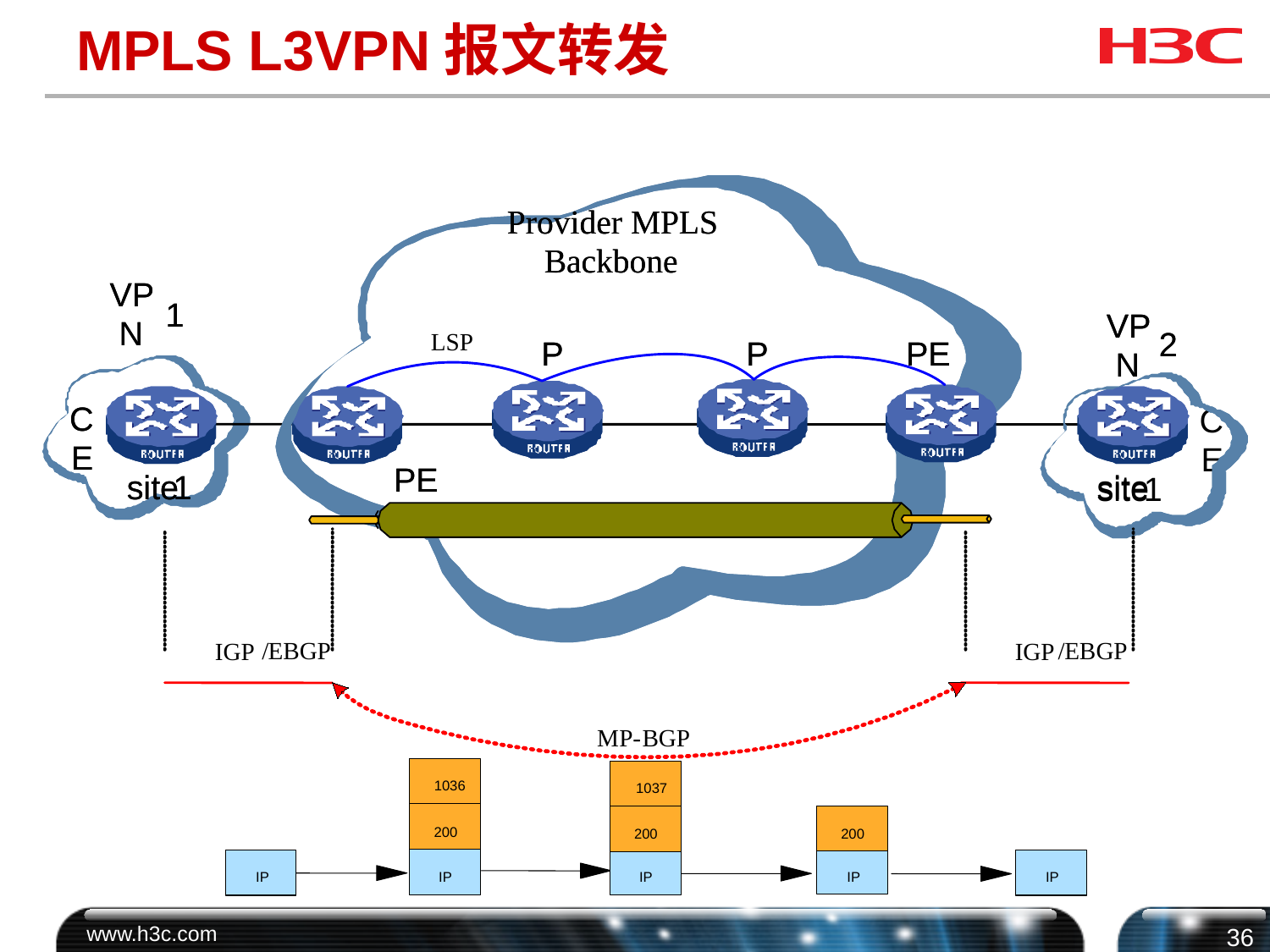

# MPLS L3VPN报文转发

Provider MPLS
Provider MPLS
Backbone
Backbone
VP
VP
1
1
VP
VP
N
N
2
2
P
P
P
P
PE
PE
N
N

C
C
C

E
E
E

PE
PE
site
site
1
LSP

site
site
1
1

/
EBGP
/
EBGP
IGP
IGP

MP
-
BGP

1036
1037

200
200
200

IP
IP
IP
IP
IP